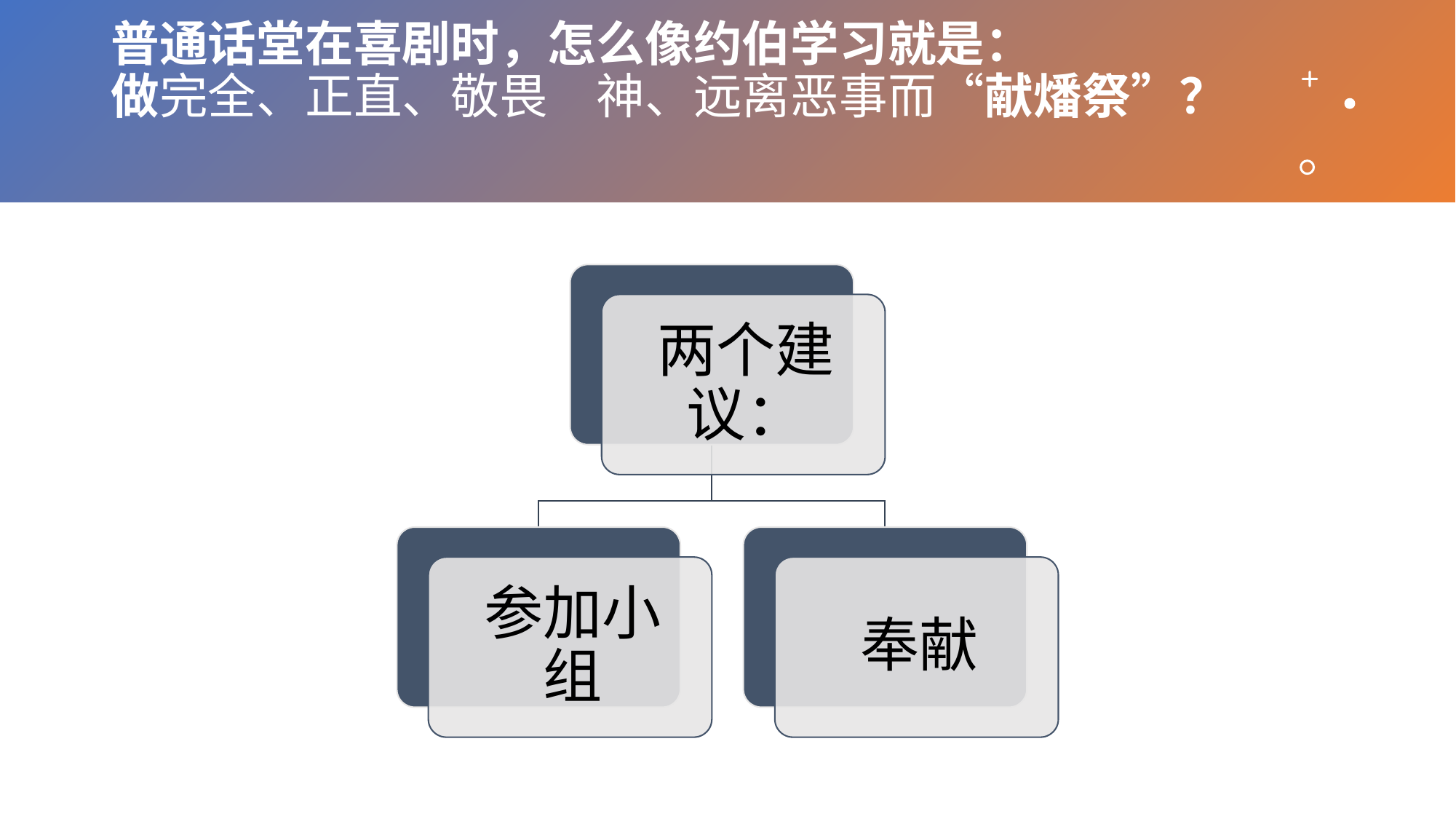

# 普通话堂在喜剧时，怎么像约伯学习就是： 做完全、正直、敬畏　神、远离恶事而“献燔祭”？

两个建议：
参加小组
奉献